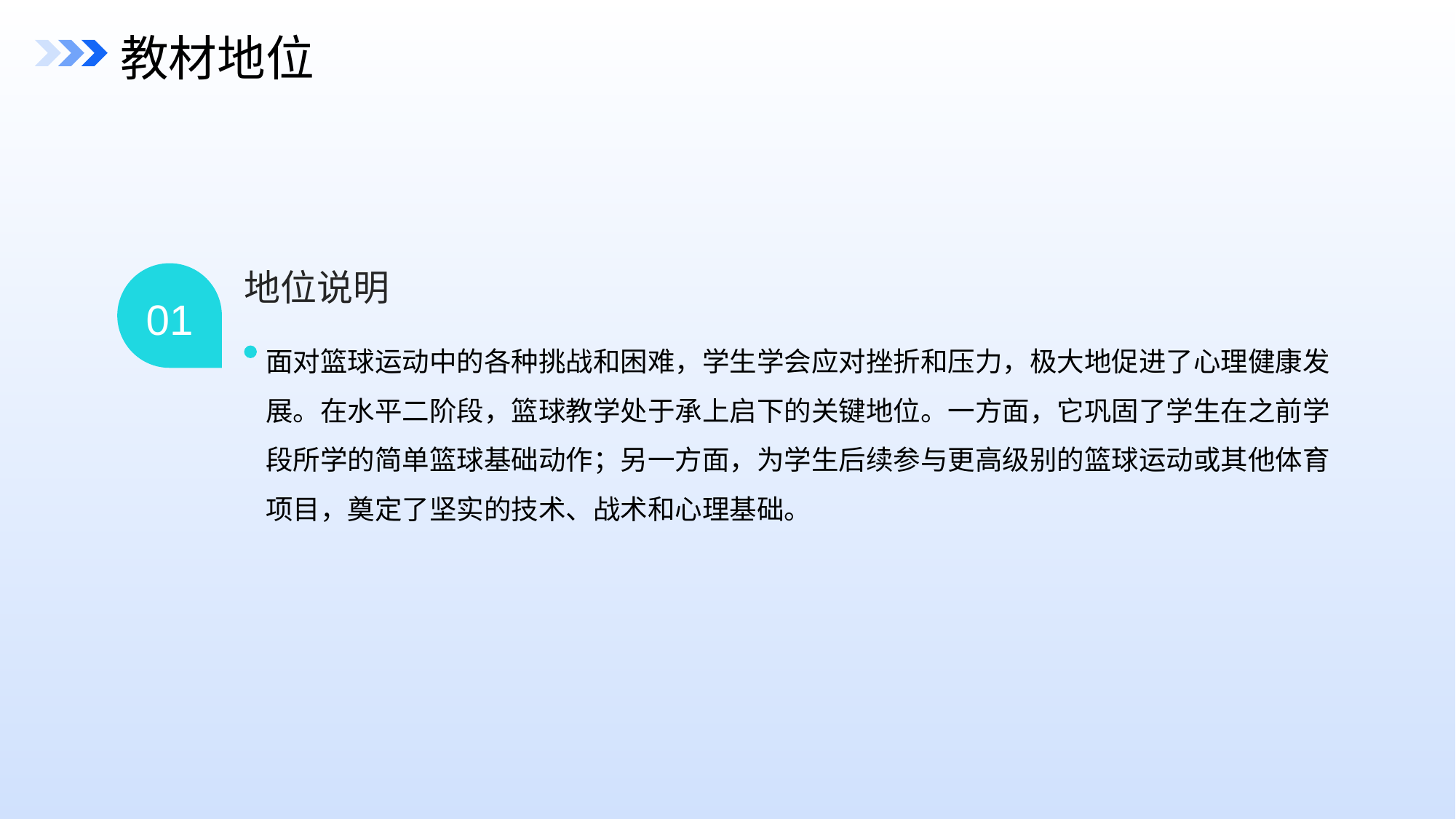

教材地位

地位说明

01
面对篮球运动中的各种挑战和困难，学生学会应对挫折和压力，极大地促进了心理健康发展。在水平二阶段，篮球教学处于承上启下的关键地位。一方面，它巩固了学生在之前学段所学的简单篮球基础动作；另一方面，为学生后续参与更高级别的篮球运动或其他体育项目，奠定了坚实的技术、战术和心理基础。